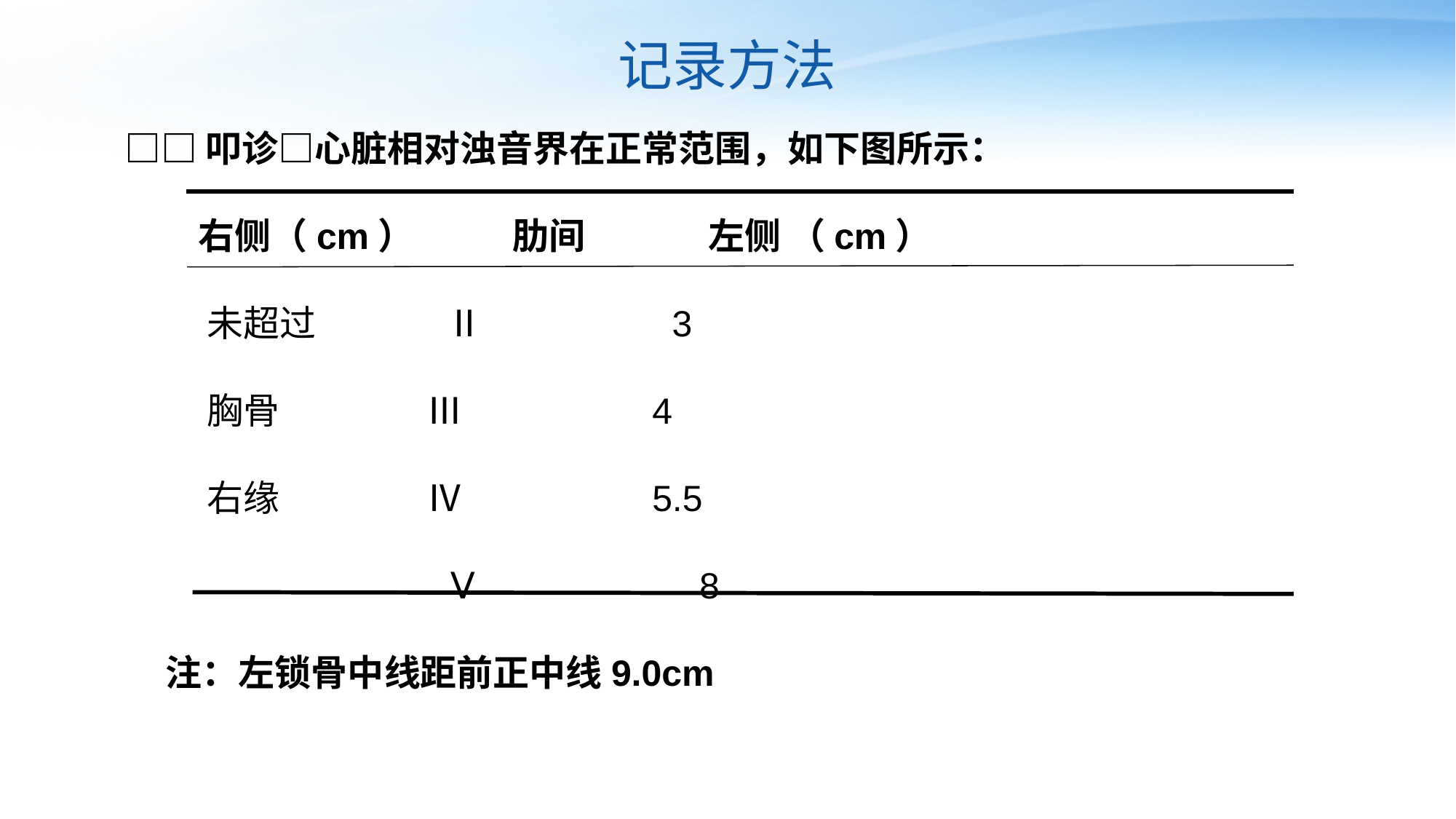

#

     □□叩诊□心脏相对浊音界在正常范围，如下图所示：
             右侧（cm）            肋间               左侧 （cm）
              未超过                Ⅱ                      3
              胸骨                  Ⅲ                      4
              右缘                  Ⅳ                      5.5
                                    Ⅴ                      8
         注：左锁骨中线距前正中线9.0cm

记录方法